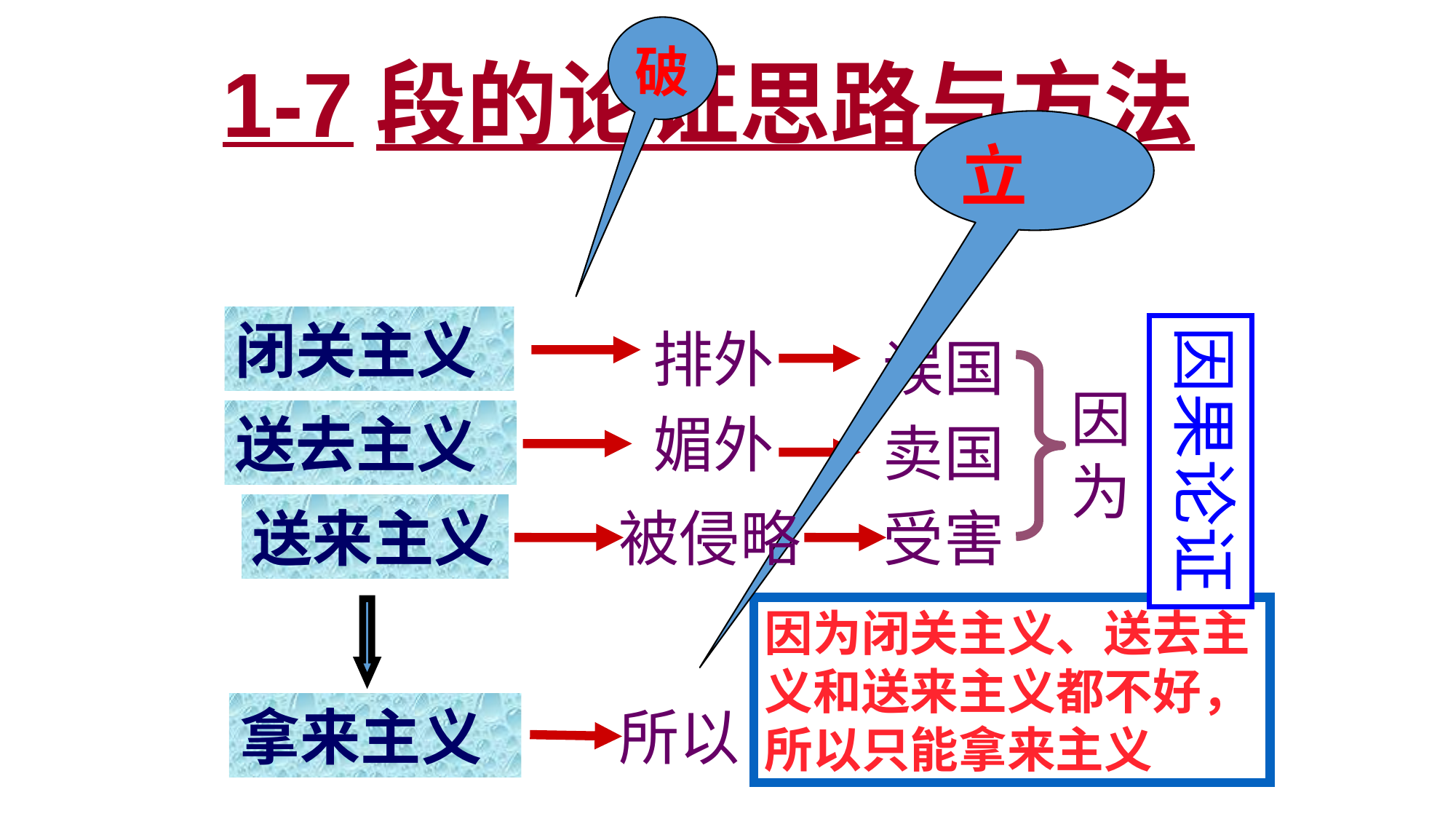

破
1-7段的论证思路与方法
立
闭关主义
排外
因果论证
误国

因为
送去主义
媚外
卖国

送来主义
被侵略
受害

因为闭关主义、送去主义和送来主义都不好，所以只能拿来主义

拿来主义
所以